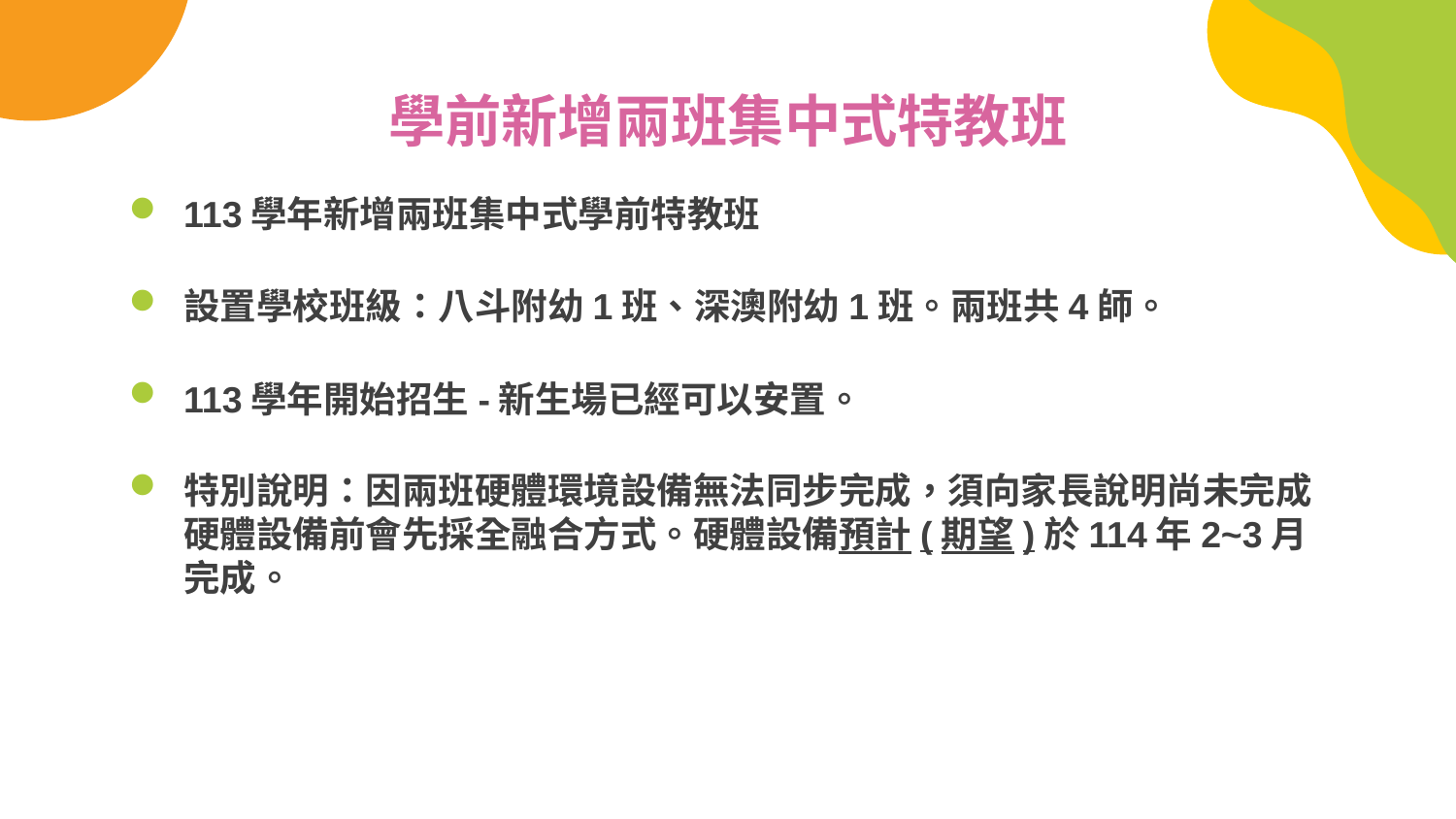

# 學前新增兩班集中式特教班
113學年新增兩班集中式學前特教班
設置學校班級：八斗附幼1班、深澳附幼1班。兩班共4師。
113學年開始招生-新生場已經可以安置。
特別說明：因兩班硬體環境設備無法同步完成，須向家長說明尚未完成硬體設備前會先採全融合方式。硬體設備預計(期望)於114年2~3月完成。